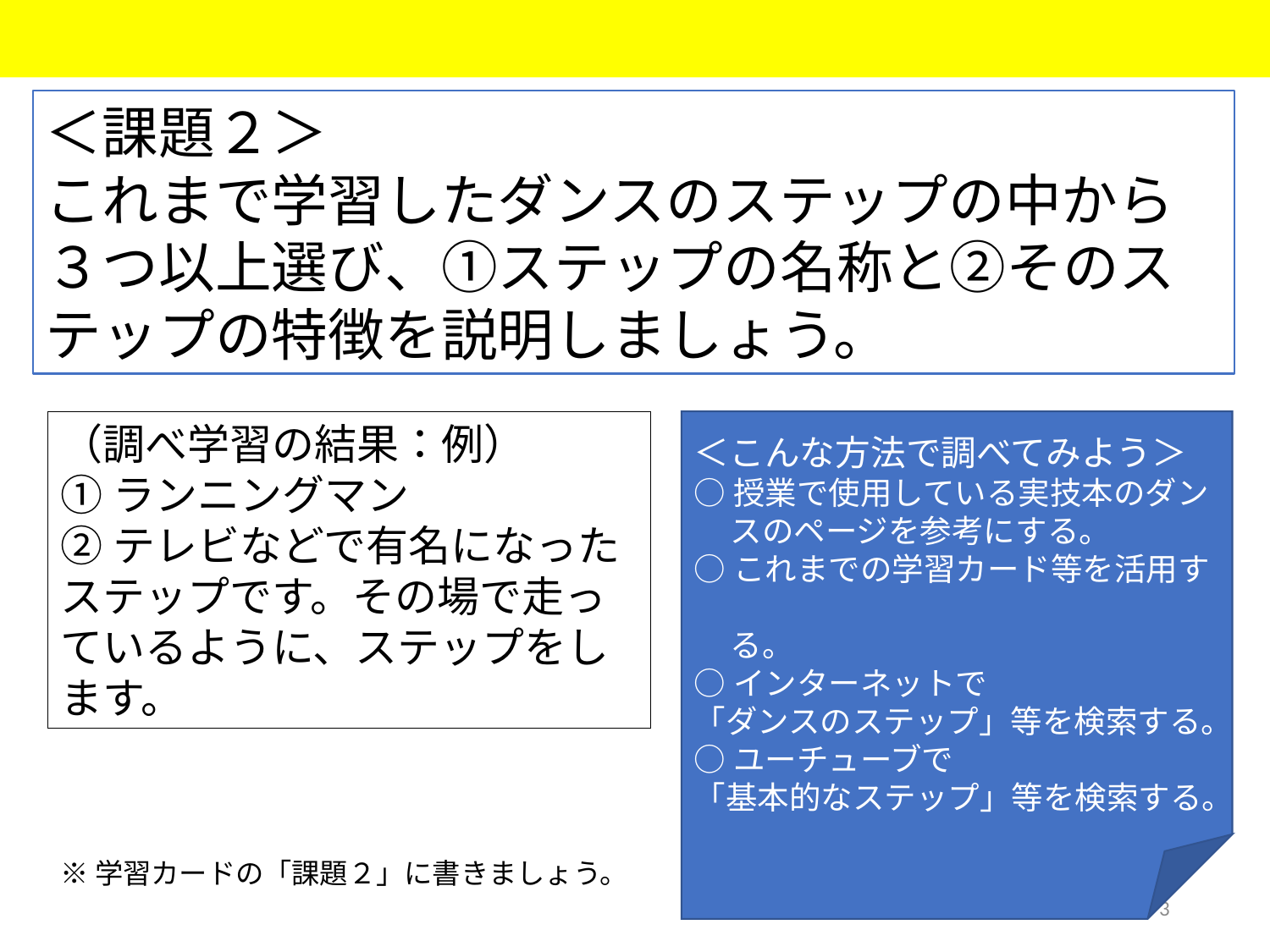

＜課題２＞
これまで学習したダンスのステップの中から３つ以上選び、①ステップの名称と②そのステップの特徴を説明しましょう。

（調べ学習の結果：例）
①ランニングマン
②テレビなどで有名になったステップです。その場で走っているように、ステップをします。
＜こんな方法で調べてみよう＞
○授業で使用している実技本のダン
    スのページを参考にする。
○これまでの学習カード等を活用す
    る。
○インターネットで
「ダンスのステップ」等を検索する。
○ユーチューブで
「基本的なステップ」等を検索する。
※学習カードの「課題２」に書きましょう。
3